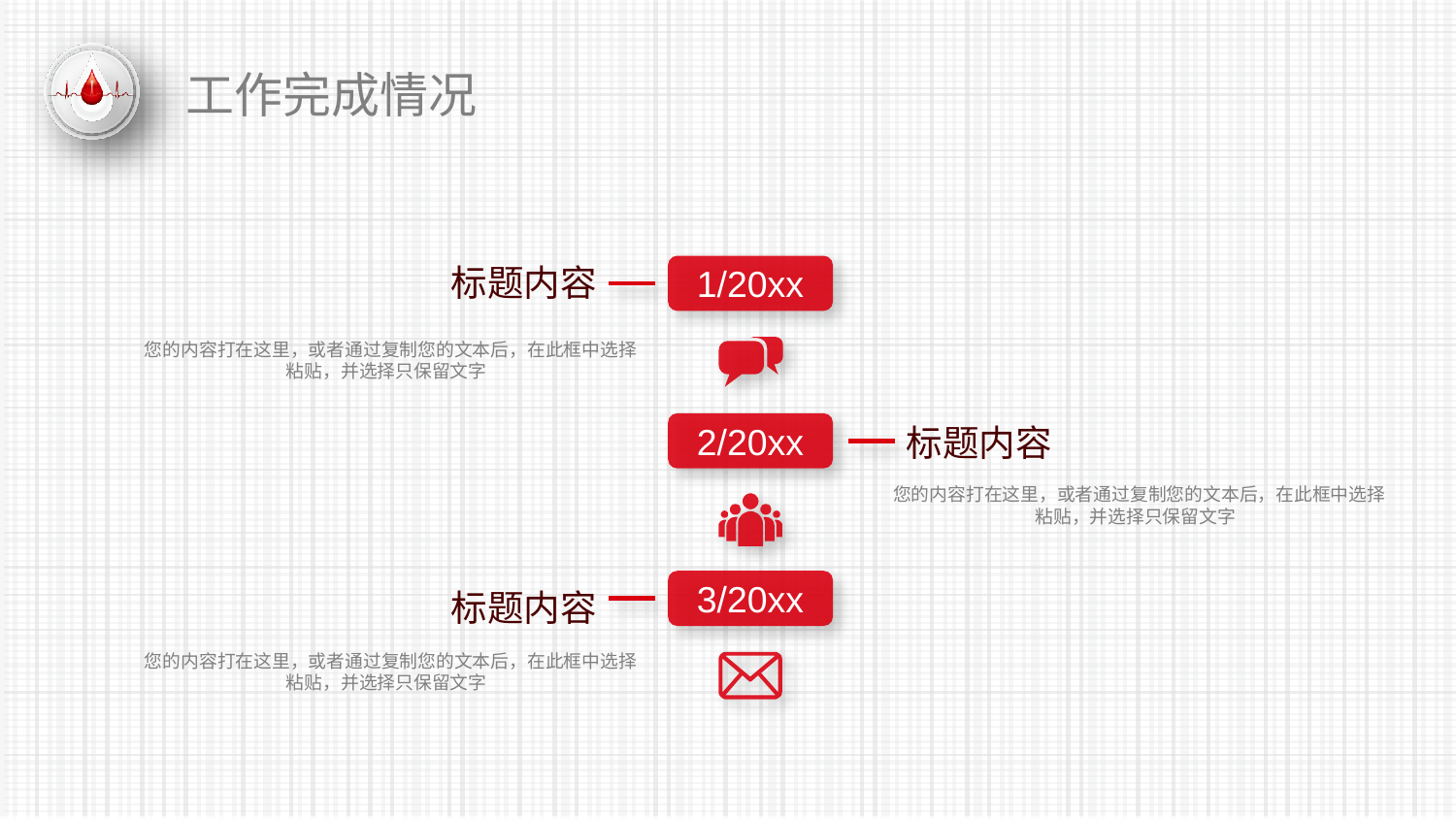

工作完成情况
标题内容
1/20xx
 您的内容打在这里，或者通过复制您的文本后，在此框中选择粘贴，并选择只保留文字

2/20xx
标题内容
 您的内容打在这里，或者通过复制您的文本后，在此框中选择粘贴，并选择只保留文字

3/20xx
标题内容
 您的内容打在这里，或者通过复制您的文本后，在此框中选择粘贴，并选择只保留文字